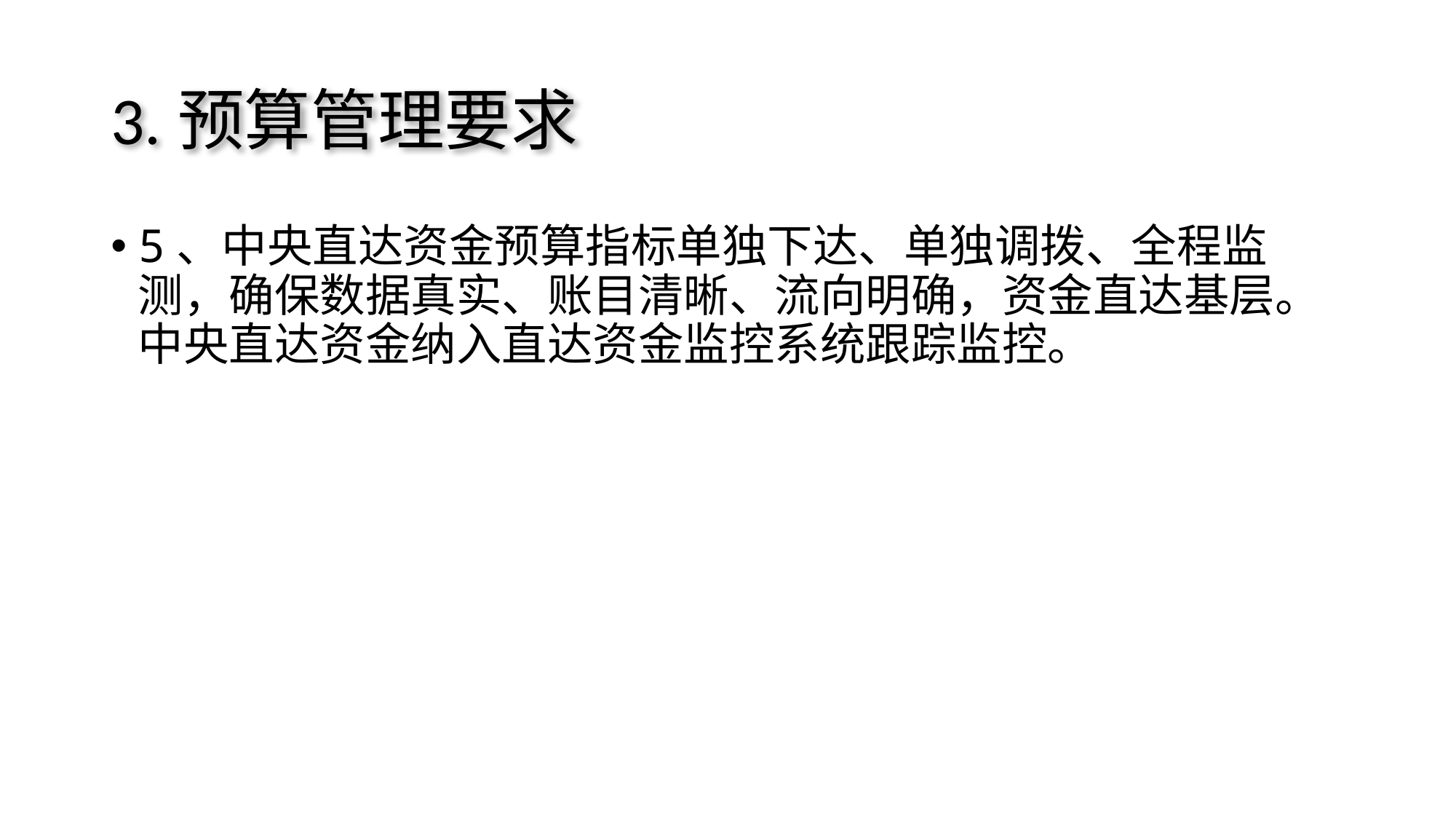

# 3.预算管理要求
5、中央直达资金预算指标单独下达、单独调拨、全程监测，确保数据真实、账目清晰、流向明确，资金直达基层。中央直达资金纳入直达资金监控系统跟踪监控。
10